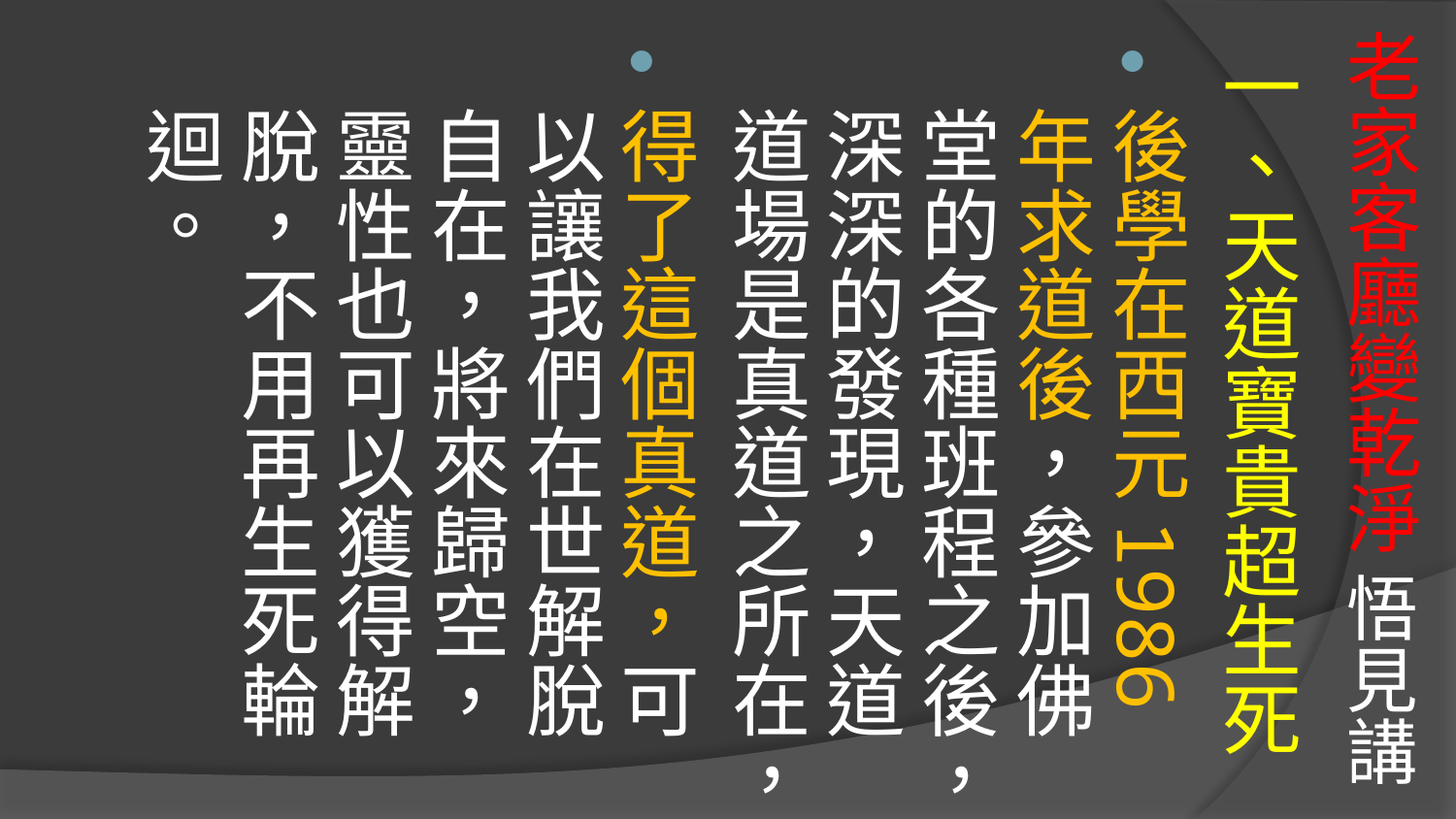

# 老家客廳變乾淨 悟見講
一、天道寶貴超生死
後學在西元1986年求道後，參加佛堂的各種班程之後，深深的發現，天道道場是真道之所在，
得了這個真道，可以讓我們在世解脫自在，將來歸空，靈性也可以獲得解脫，不用再生死輪迴。